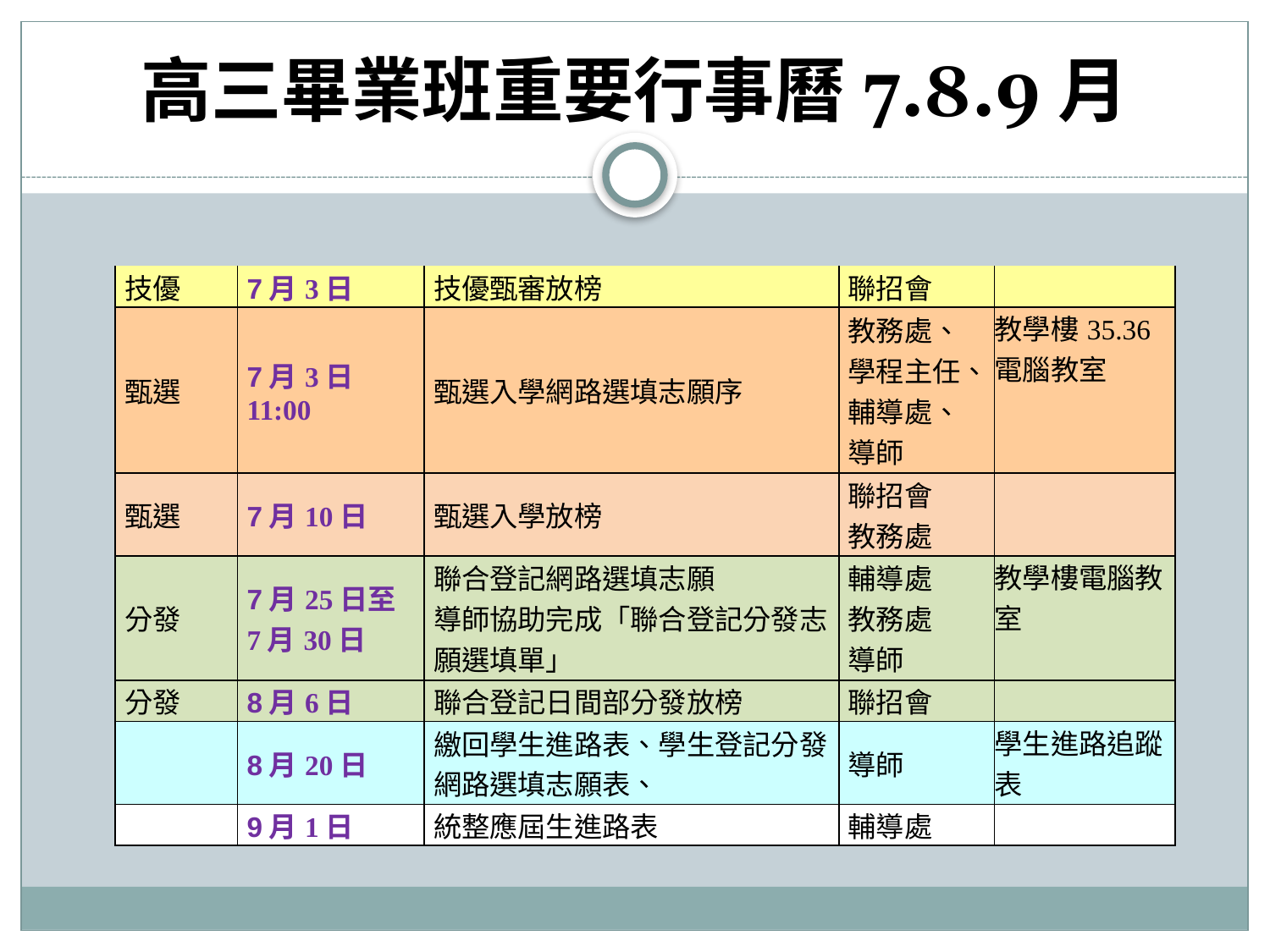

# 高三畢業班重要行事曆7.8.9月
| 技優 | 7月3日 | 技優甄審放榜 | 聯招會 |  |
| --- | --- | --- | --- | --- |
| 甄選 | 7月3日11:00 | 甄選入學網路選填志願序 | 教務處、學程主任、輔導處、導師 | 教學樓35.36電腦教室 |
| 甄選 | 7月10日 | 甄選入學放榜 | 聯招會 教務處 |  |
| 分發 | 7月25日至7月30日 | 聯合登記網路選填志願 導師協助完成「聯合登記分發志願選填單」 | 輔導處 教務處 導師 | 教學樓電腦教室 |
| 分發 | 8月6日 | 聯合登記日間部分發放榜 | 聯招會 |  |
|  | 8月20日 | 繳回學生進路表、學生登記分發網路選填志願表、 | 導師 | 學生進路追蹤表 |
|  | 9月1日 | 統整應屆生進路表 | 輔導處 |  |